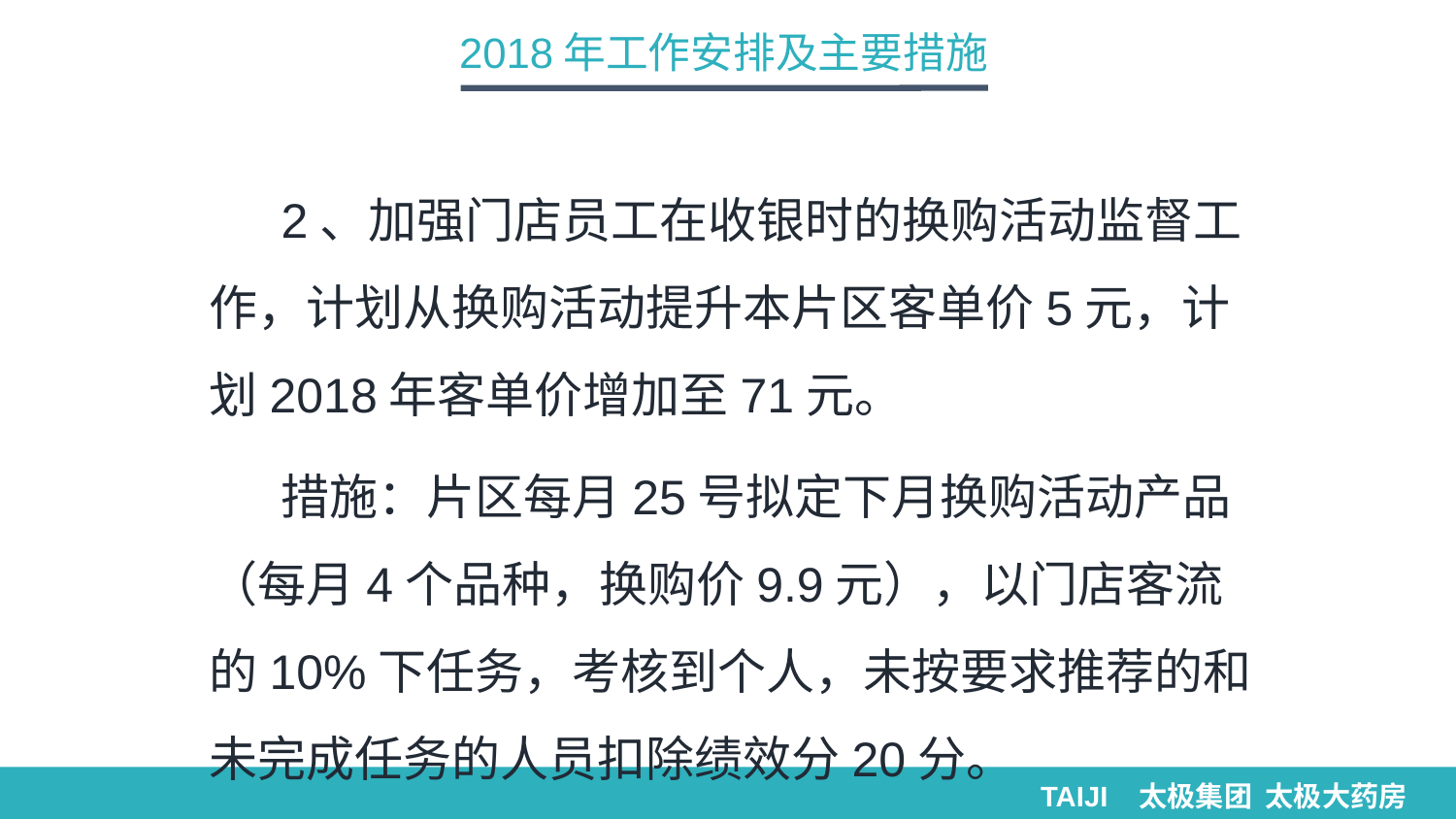

2018年工作安排及主要措施
2、加强门店员工在收银时的换购活动监督工作，计划从换购活动提升本片区客单价5元，计划2018年客单价增加至71元。
措施：片区每月25号拟定下月换购活动产品（每月4个品种，换购价9.9元），以门店客流的10%下任务，考核到个人，未按要求推荐的和未完成任务的人员扣除绩效分20分。

TAIJI   太极集团  太极大药房